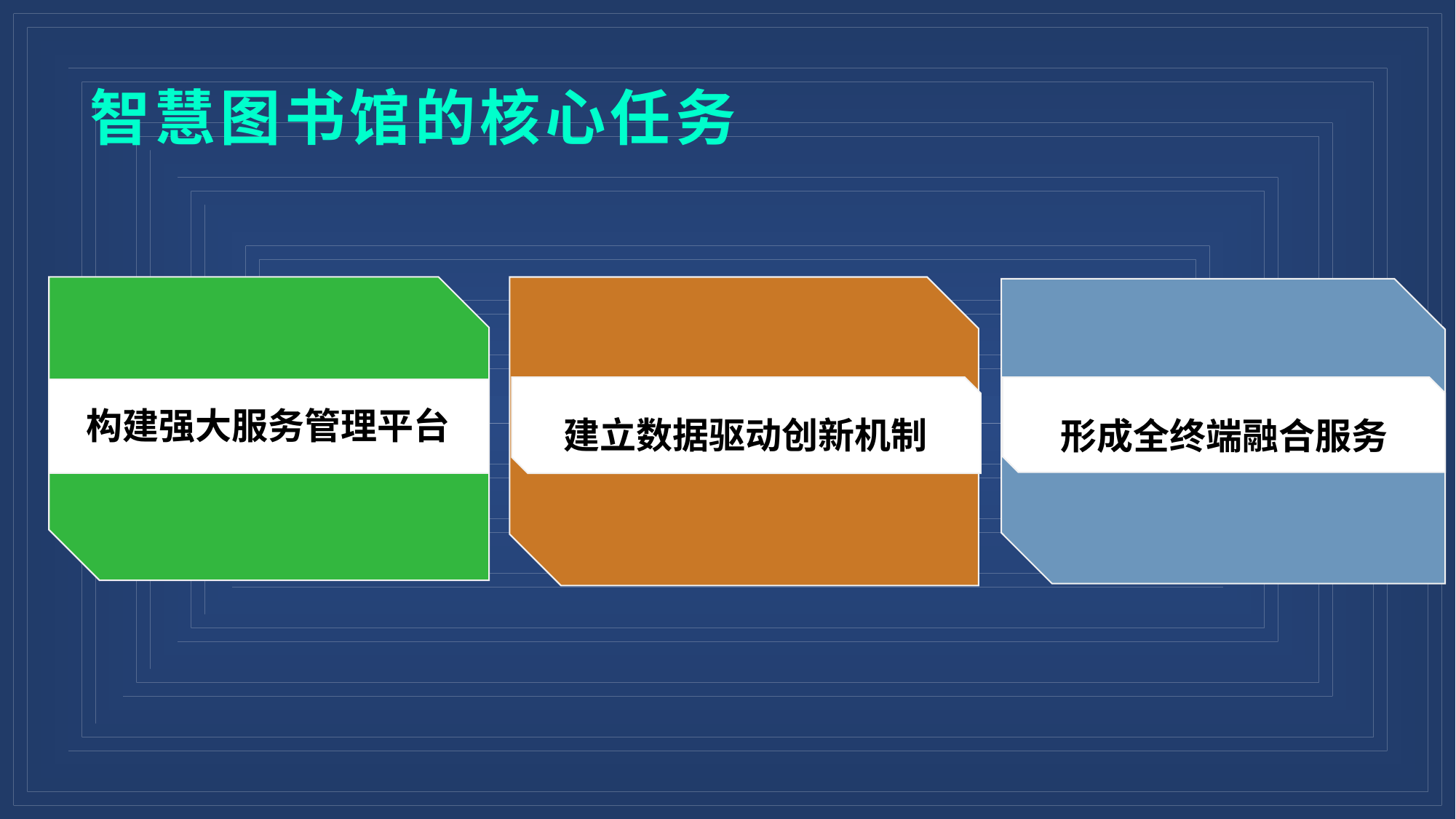

智慧图书馆的核心任务

构建强大服务管理平台

建立数据驱动创新机制

形成全终端融合服务